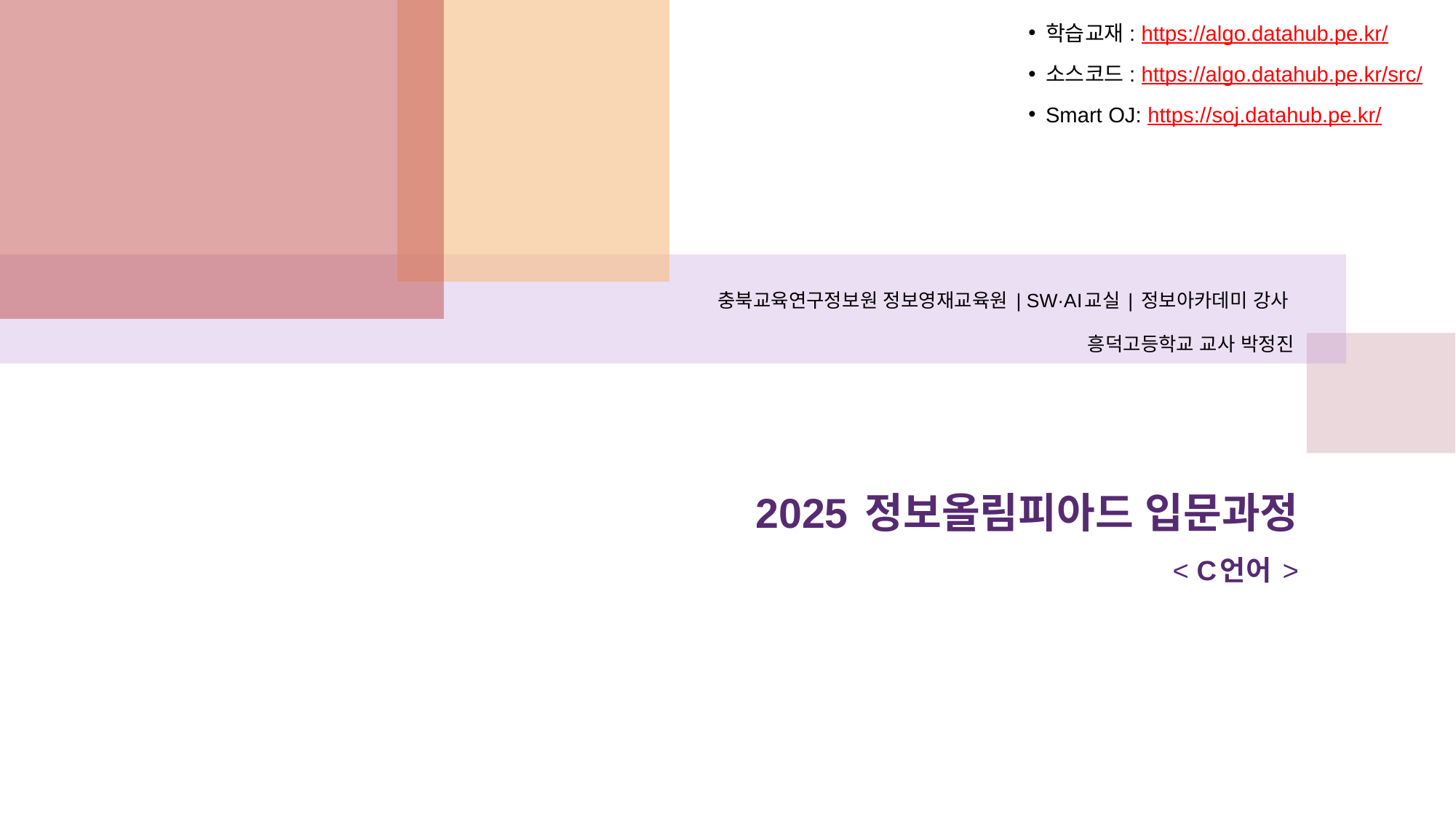

학습교재: https://algo.datahub.pe.kr/
소스코드: https://algo.datahub.pe.kr/src/
Smart OJ: https://soj.datahub.pe.kr/
충북교육연구정보원 정보영재교육원 | SW·AI교실 | 정보아카데미 강사
흥덕고등학교 교사 박정진
# 2025 정보올림피아드 입문과정 < C언어 >